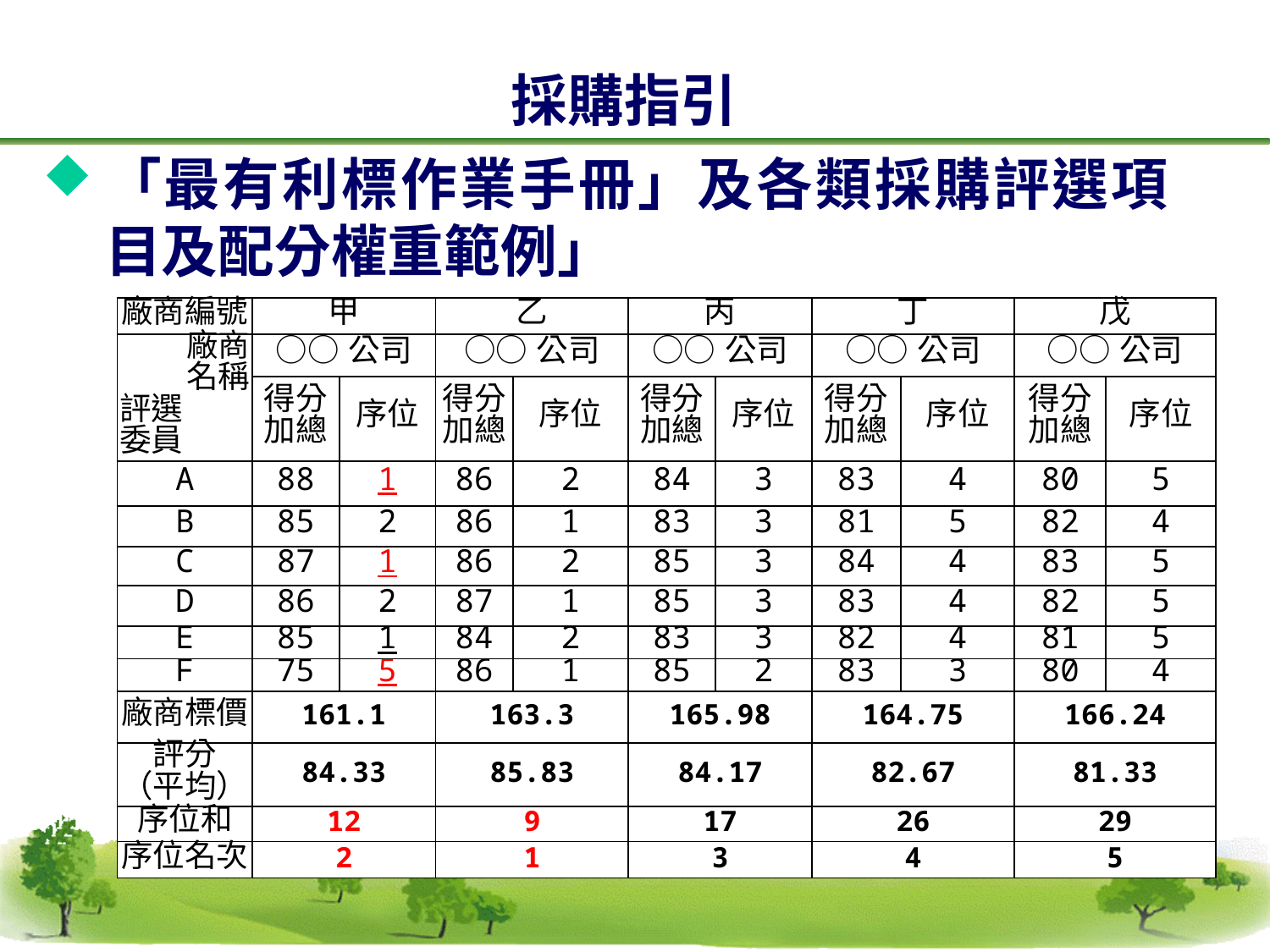

採購指引
「最有利標作業手冊」及各類採購評選項目及配分權重範例」

| 廠商編號 | 甲 |  | 乙 |  | 丙 |  | 丁 |  | 戊 |  |
| --- | --- | --- | --- | --- | --- | --- | --- | --- | --- | --- |
| 廠商 名稱 評選 委員 | ○○公司 |  | ○○公司 |  | ○○公司 |  | ○○公司 |  | ○○公司 |  |
|  | 得分加總 | 序位 | 得分加總 | 序位 | 得分加總 | 序位 | 得分加總 | 序位 | 得分加總 | 序位 |
| A | 88 | 1 | 86 | 2 | 84 | 3 | 83 | 4 | 80 | 5 |
| B | 85 | 2 | 86 | 1 | 83 | 3 | 81 | 5 | 82 | 4 |
| C | 87 | 1 | 86 | 2 | 85 | 3 | 84 | 4 | 83 | 5 |
| D | 86 | 2 | 87 | 1 | 85 | 3 | 83 | 4 | 82 | 5 |
| E | 85 | 1 | 84 | 2 | 83 | 3 | 82 | 4 | 81 | 5 |
| F | 75 | 5 | 86 | 1 | 85 | 2 | 83 | 3 | 80 | 4 |
| 廠商標價 | 161.1 |  | 163.3 |  | 165.98 |  | 164.75 |  | 166.24 |  |
| 評分 （平均） | 84.33 |  | 85.83 |  | 84.17 |  | 82.67 |  | 81.33 |  |
| 序位和 | 12 |  | 9 |  | 17 |  | 26 |  | 29 |  |
| 序位名次 | 2 |  | 1 |  | 3 |  | 4 |  | 5 |  |